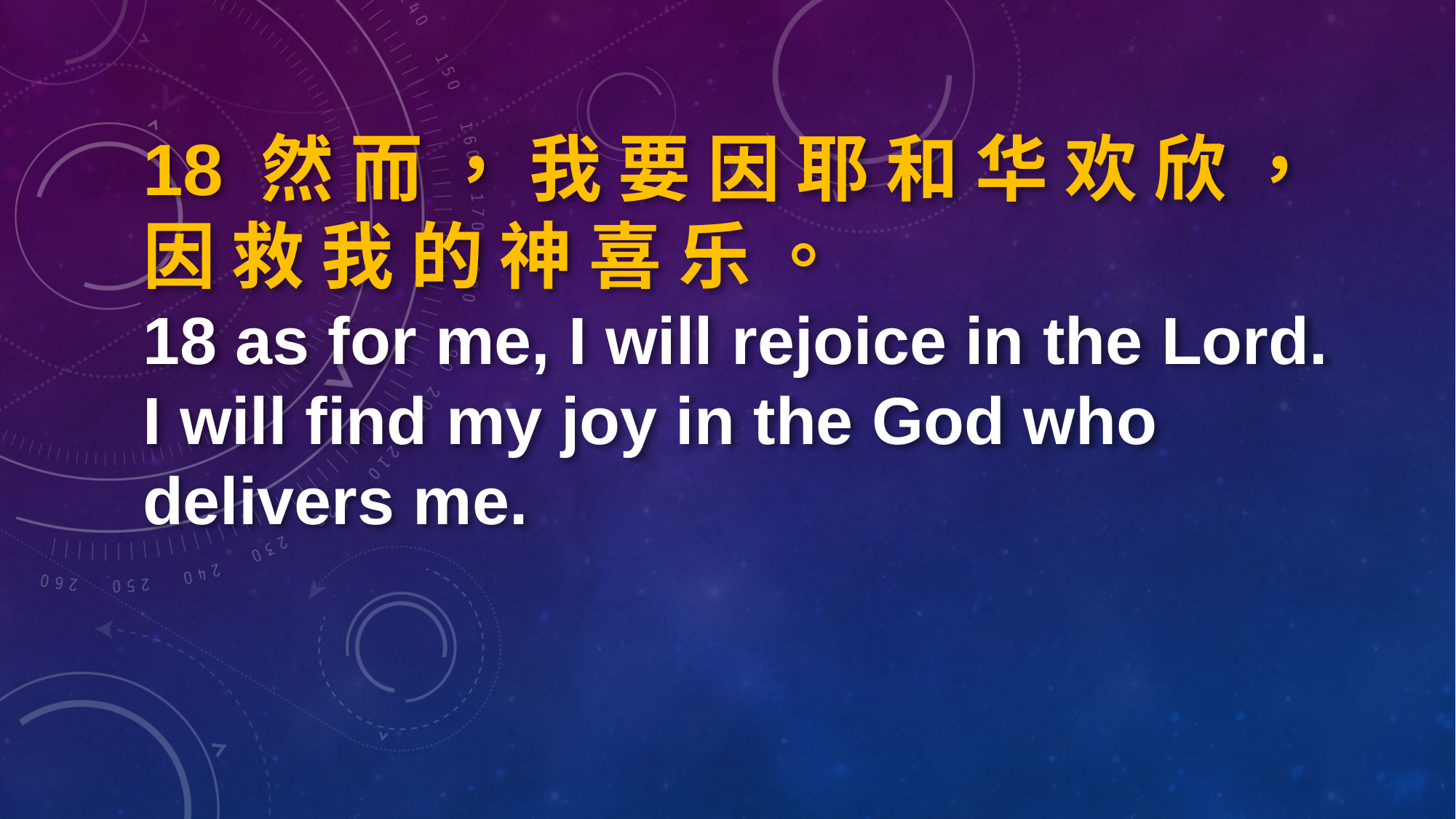

18 然 而 ， 我 要 因 耶 和 华 欢 欣 ， 因 救 我 的 神 喜 乐 。
18 as for me, I will rejoice in the Lord. I will find my joy in the God who delivers me.